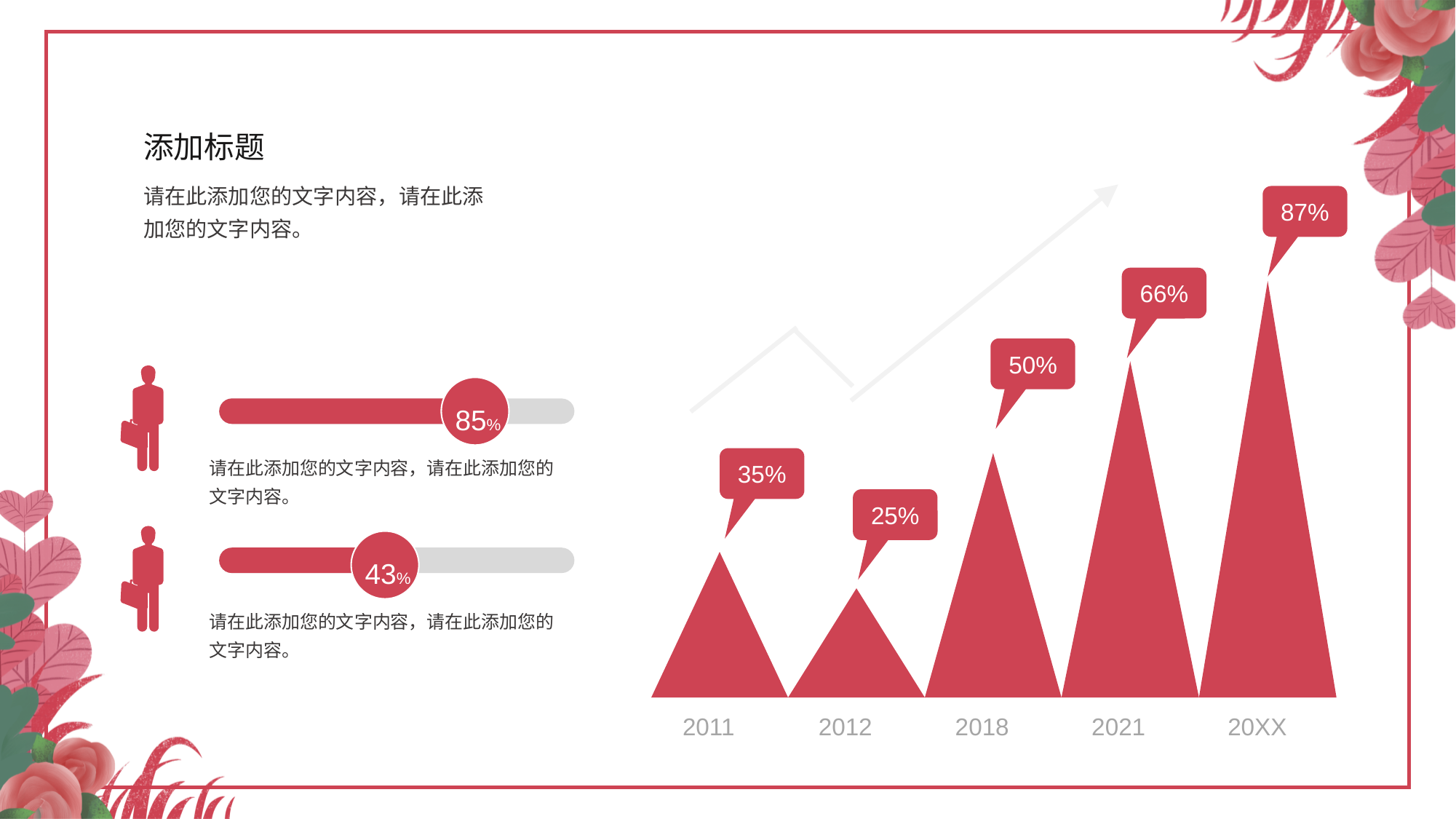

添加标题
请在此添加您的文字内容，请在此添加您的文字内容。
87%
66%

50%

85%

请在此添加您的文字内容，请在此添加您的文字内容。
35%

25%

43%

请在此添加您的文字内容，请在此添加您的文字内容。
2011
2012
2018
2021
20XX